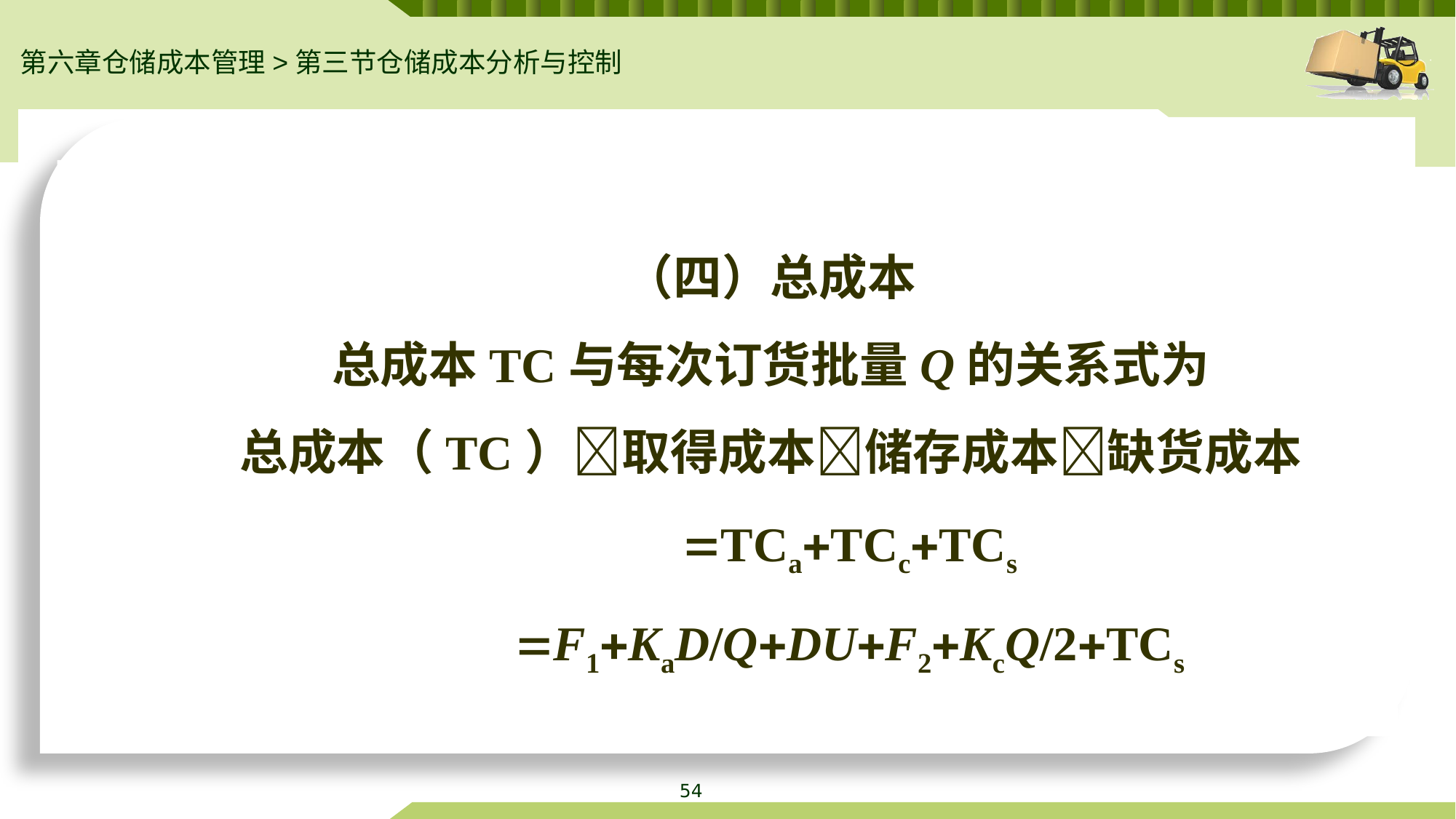

第六章仓储成本管理>第三节仓储成本分析与控制
（四）总成本
总成本TC与每次订货批量Q的关系式为
总成本（TC）=取得成本+储存成本+缺货成本
             =TCa+TCc+TCs
             =F1+KaD/Q+DU+F2+KcQ/2+TCs